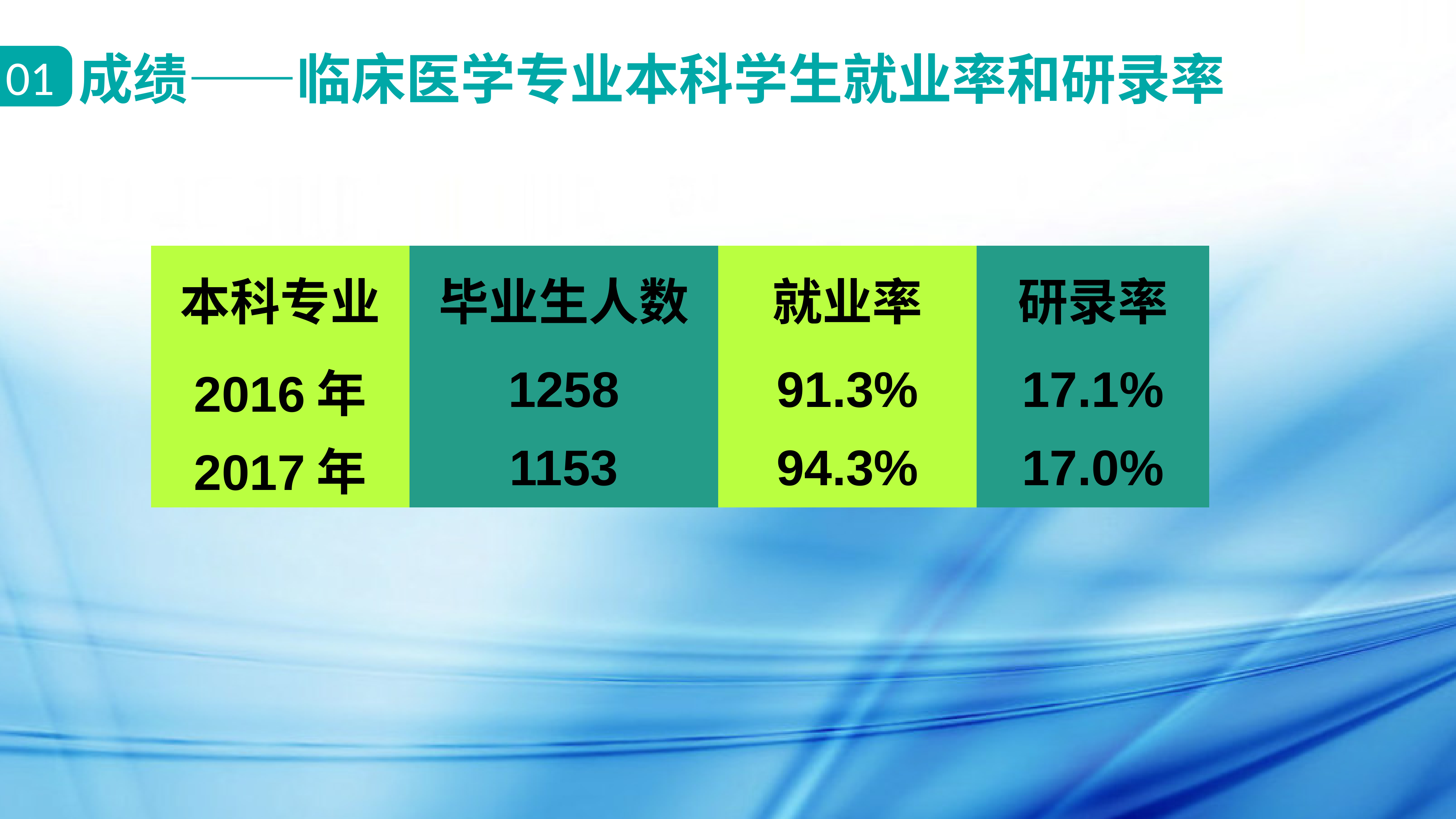

成绩——临床医学专业本科学生就业率和研录率
01

| 本科专业 | 毕业生人数 | 就业率 | 研录率 |
| --- | --- | --- | --- |
| 2016年 | 1258 | 91.3% | 17.1% |
| 2017年 | 1153 | 94.3% | 17.0% |